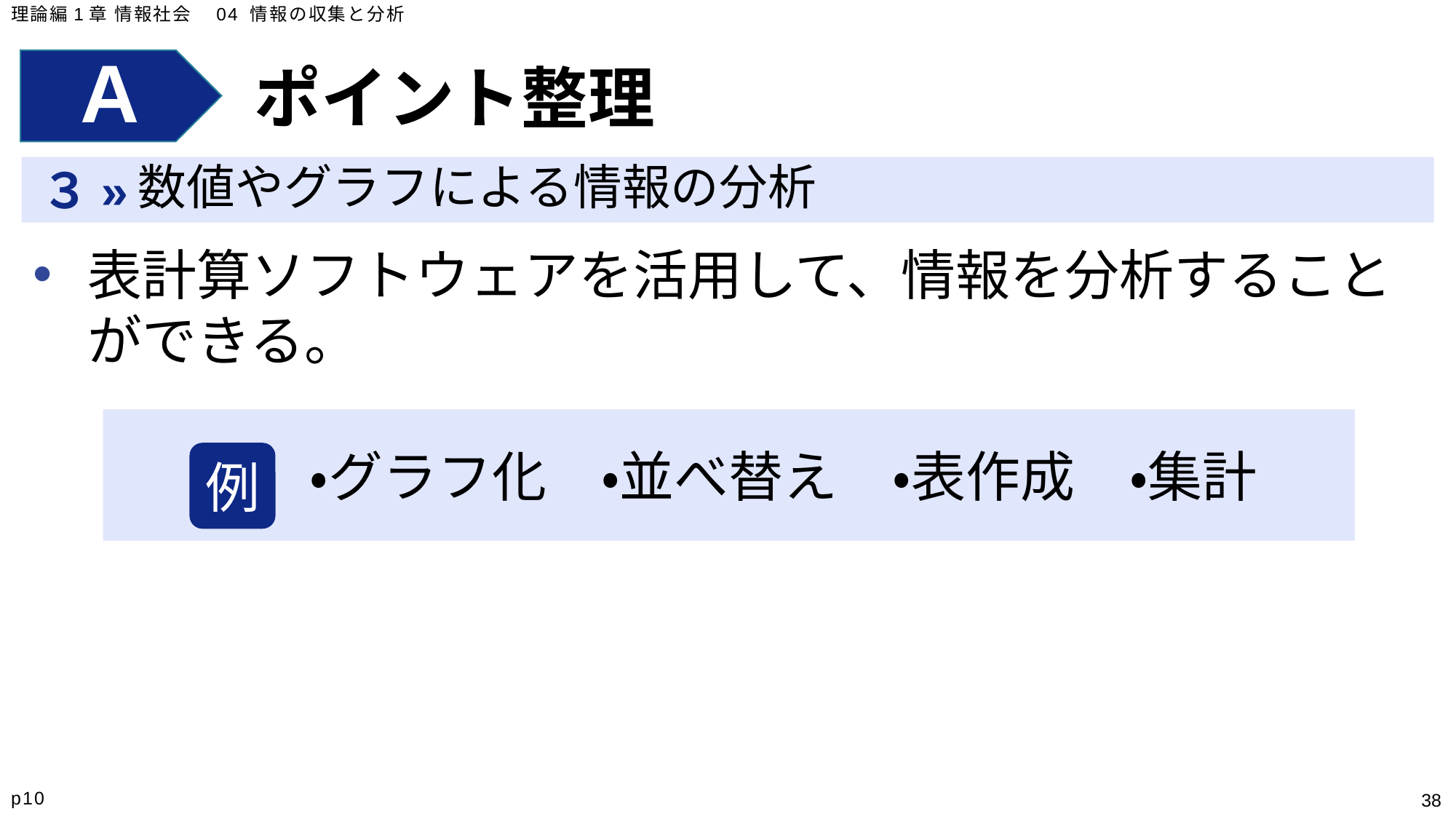

理論編1章 情報社会　04 情報の収集と分析
ポイント整理
数値やグラフによる情報の分析
表計算ソフトウェアを活用して、情報を分析することができる。
　　　・グラフ化　・並べ替え　・表作成　・集計
例
p10
38